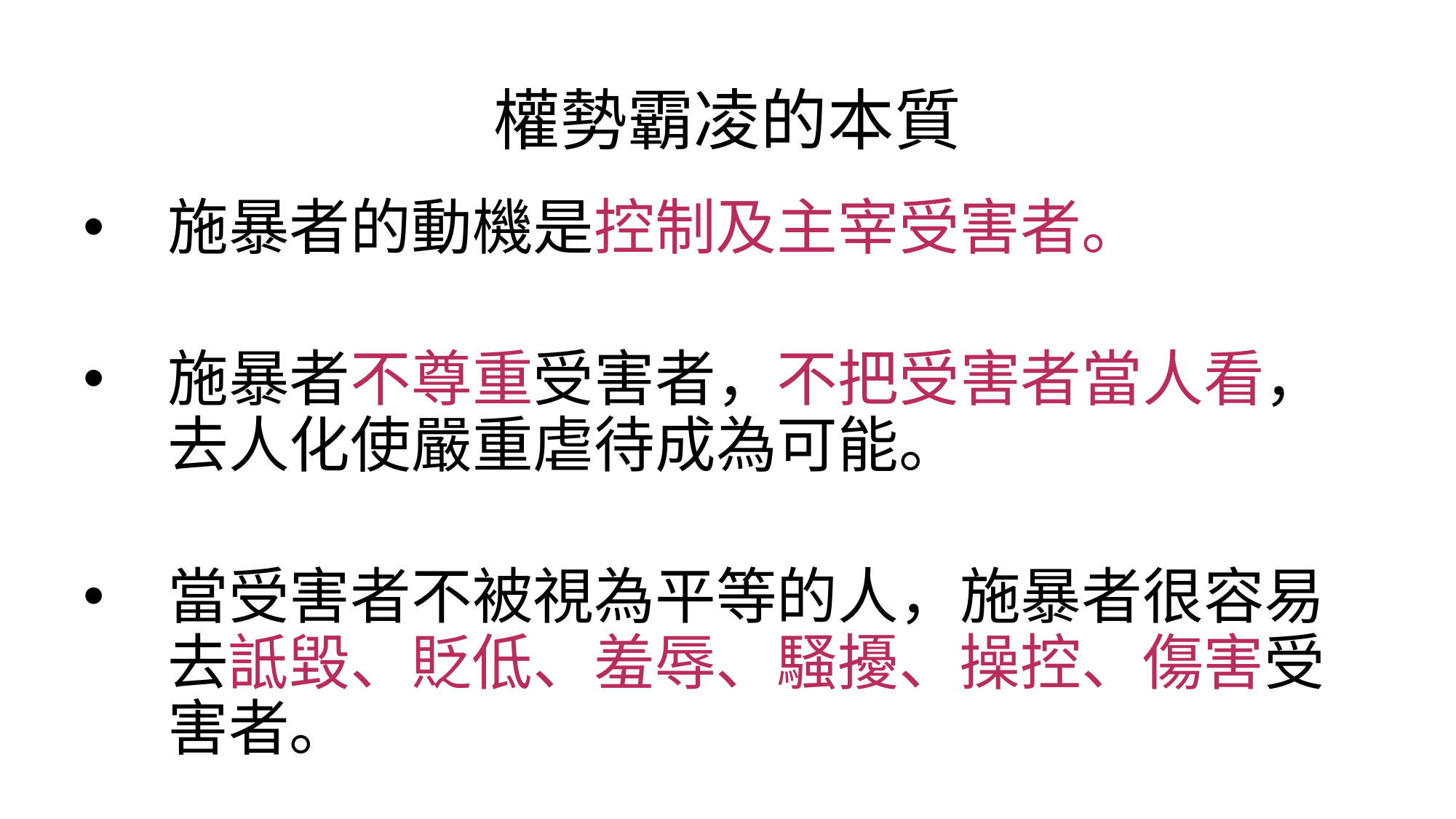

# 權勢霸凌的本質
施暴者的動機是控制及主宰受害者。

施暴者不尊重受害者，不把受害者當人看，去人化使嚴重虐待成為可能。

當受害者不被視為平等的人，施暴者很容易去詆毀、貶低、羞辱、騷擾、操控、傷害受害者。